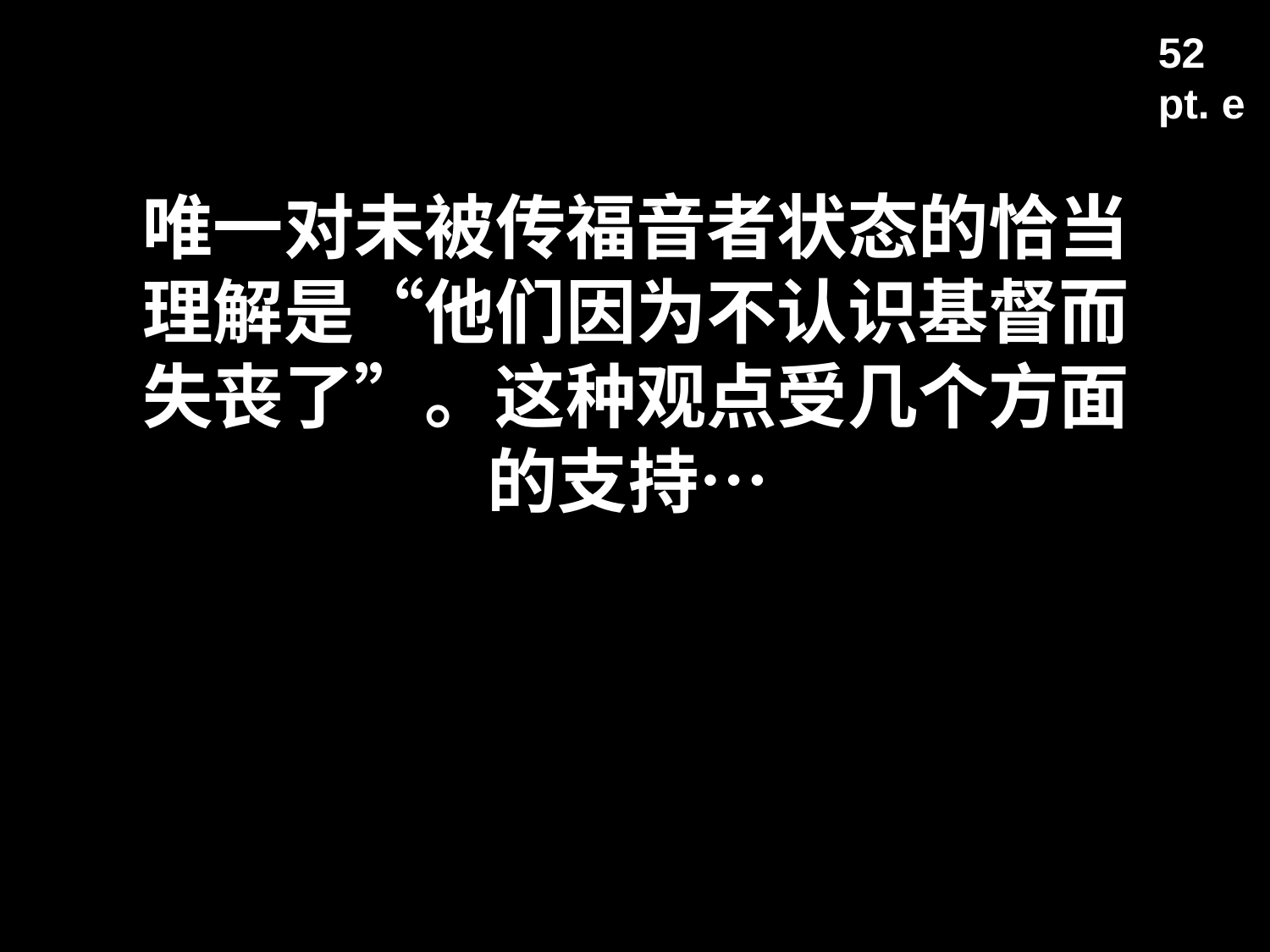

52
pt. e

# 唯一对未被传福音者状态的恰当理解是“他们因为不认识基督而失丧了”。这种观点受几个方面的支持…